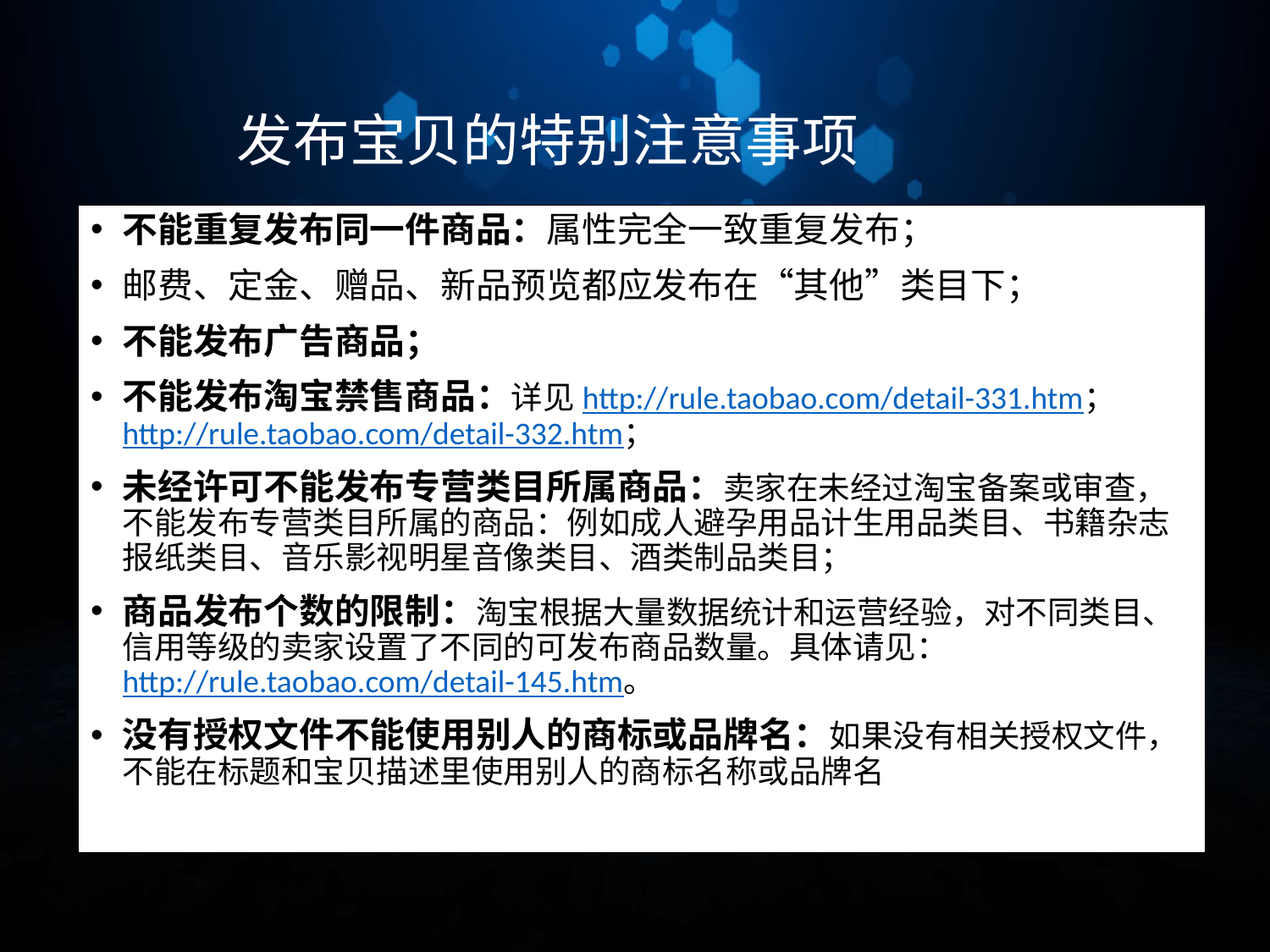

发布宝贝的特别注意事项
不能重复发布同一件商品：属性完全一致重复发布；
邮费、定金、赠品、新品预览都应发布在“其他”类目下；
不能发布广告商品；
不能发布淘宝禁售商品：详见http://rule.taobao.com/detail-331.htm；http://rule.taobao.com/detail-332.htm；
未经许可不能发布专营类目所属商品：卖家在未经过淘宝备案或审查，不能发布专营类目所属的商品：例如成人避孕用品计生用品类目、书籍杂志报纸类目、音乐影视明星音像类目、酒类制品类目；
商品发布个数的限制：淘宝根据大量数据统计和运营经验，对不同类目、信用等级的卖家设置了不同的可发布商品数量。具体请见：http://rule.taobao.com/detail-145.htm。
没有授权文件不能使用别人的商标或品牌名：如果没有相关授权文件，不能在标题和宝贝描述里使用别人的商标名称或品牌名